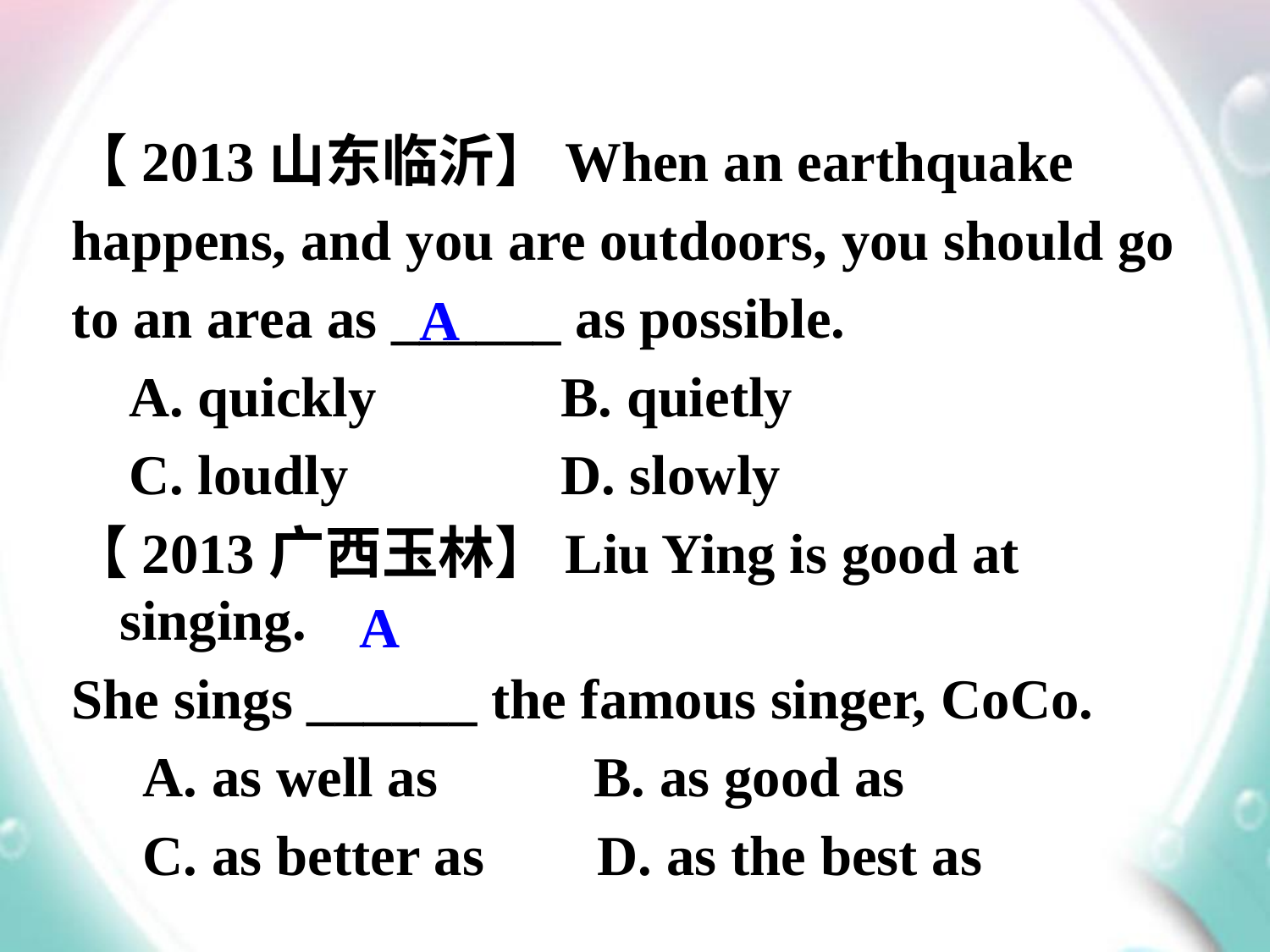

【2013山东临沂】When an earthquake
happens, and you are outdoors, you should go
to an area as ______ as possible.
    A. quickly             B. quietly
    C. loudly               D. slowly
【2013广西玉林】Liu Ying is good at singing.
She sings ______ the famous singer, CoCo.
     A. as well as           B. as good as
     C. as better as        D. as the best as
A
A